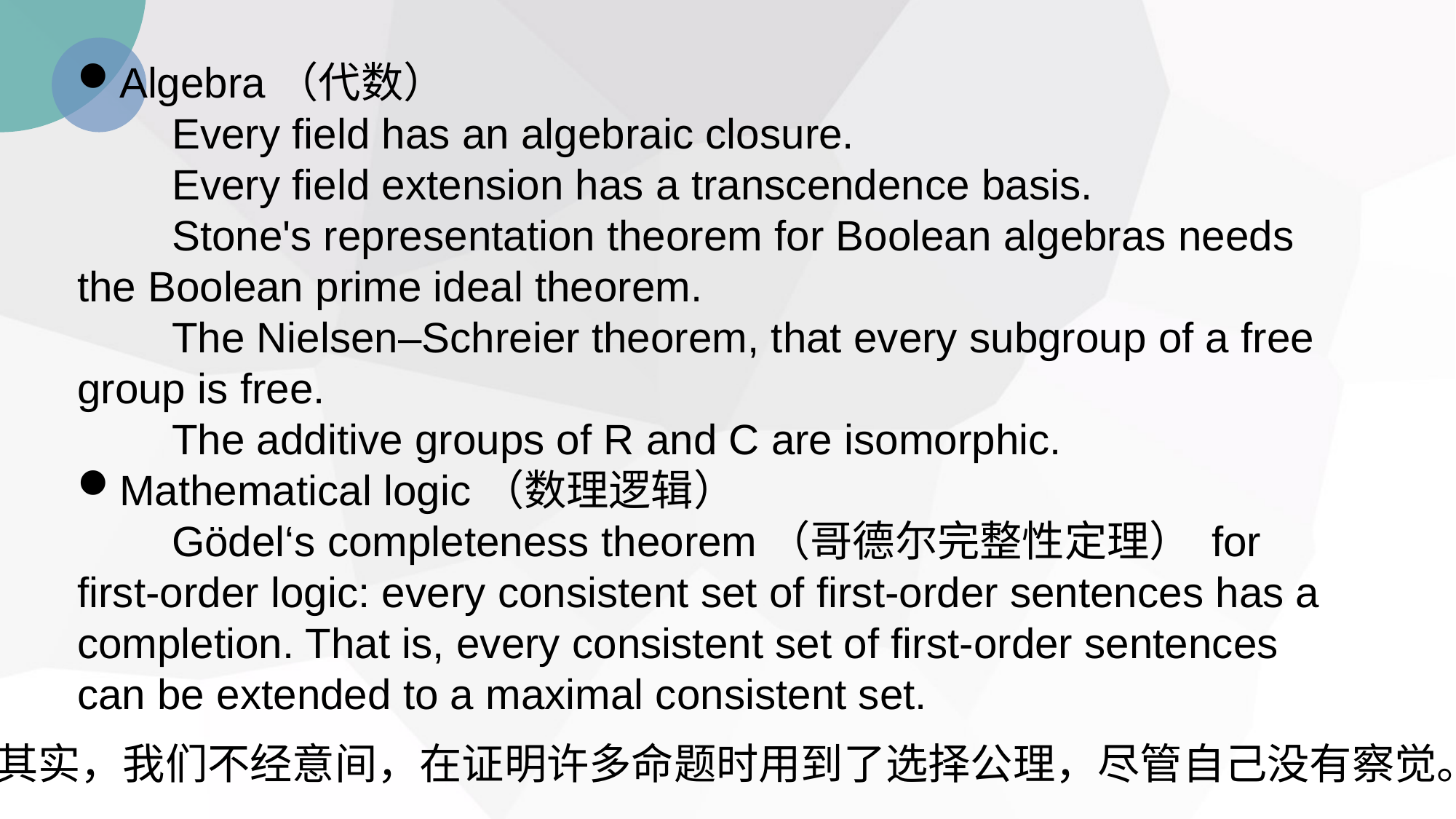

Algebra（代数）
        Every field has an algebraic closure.
        Every field extension has a transcendence basis.
        Stone's representation theorem for Boolean algebras needs the Boolean prime ideal theorem.
        The Nielsen–Schreier theorem, that every subgroup of a free group is free.
        The additive groups of R and C are isomorphic.
Mathematical logic（数理逻辑）
        Gödel‘s completeness theorem（哥德尔完整性定理） for first-order logic: every consistent set of first-order sentences has a completion. That is, every consistent set of first-order sentences can be extended to a maximal consistent set.

其实，我们不经意间，在证明许多命题时用到了选择公理，尽管自己没有察觉。